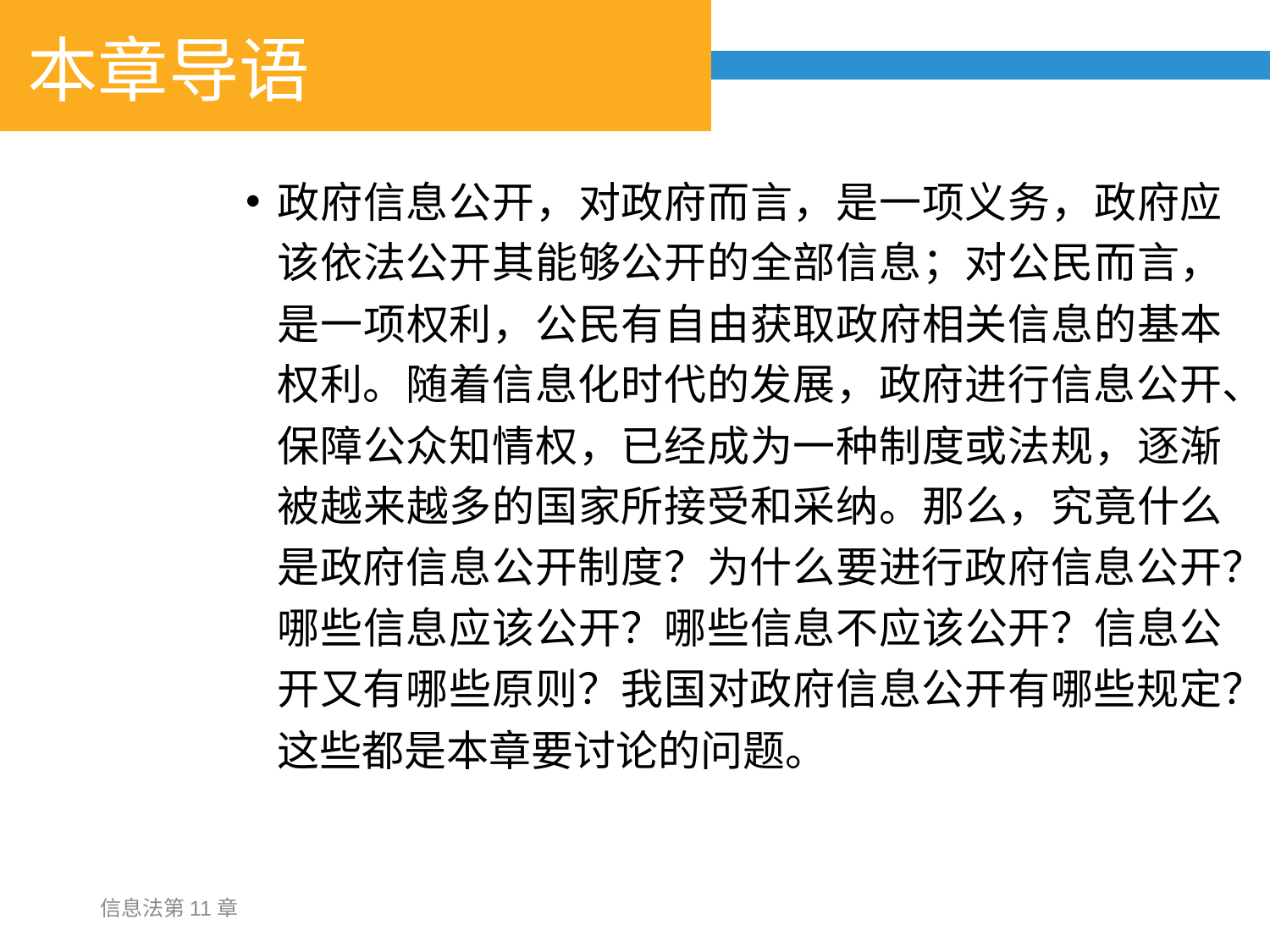

# 本章导语
政府信息公开，对政府而言，是一项义务，政府应该依法公开其能够公开的全部信息；对公民而言，是一项权利，公民有自由获取政府相关信息的基本权利。随着信息化时代的发展，政府进行信息公开、保障公众知情权，已经成为一种制度或法规，逐渐被越来越多的国家所接受和采纳。那么，究竟什么是政府信息公开制度？为什么要进行政府信息公开？哪些信息应该公开？哪些信息不应该公开？信息公开又有哪些原则？我国对政府信息公开有哪些规定？这些都是本章要讨论的问题。

信息法第11章